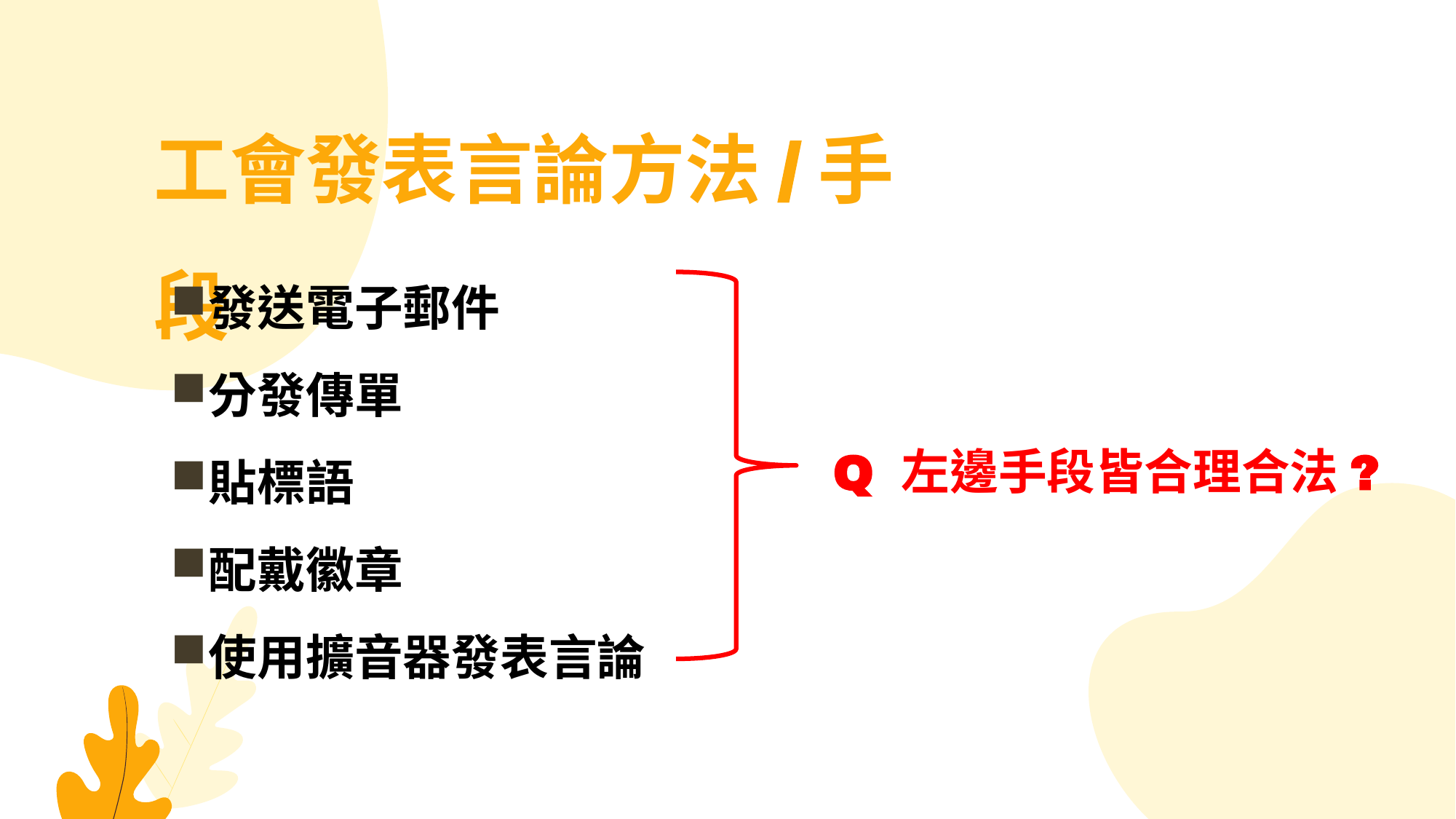

工會發表言論方法/手段
發送電子郵件
分發傳單
貼標語
配戴徽章
使用擴音器發表言論

Q 左邊手段皆合理合法?